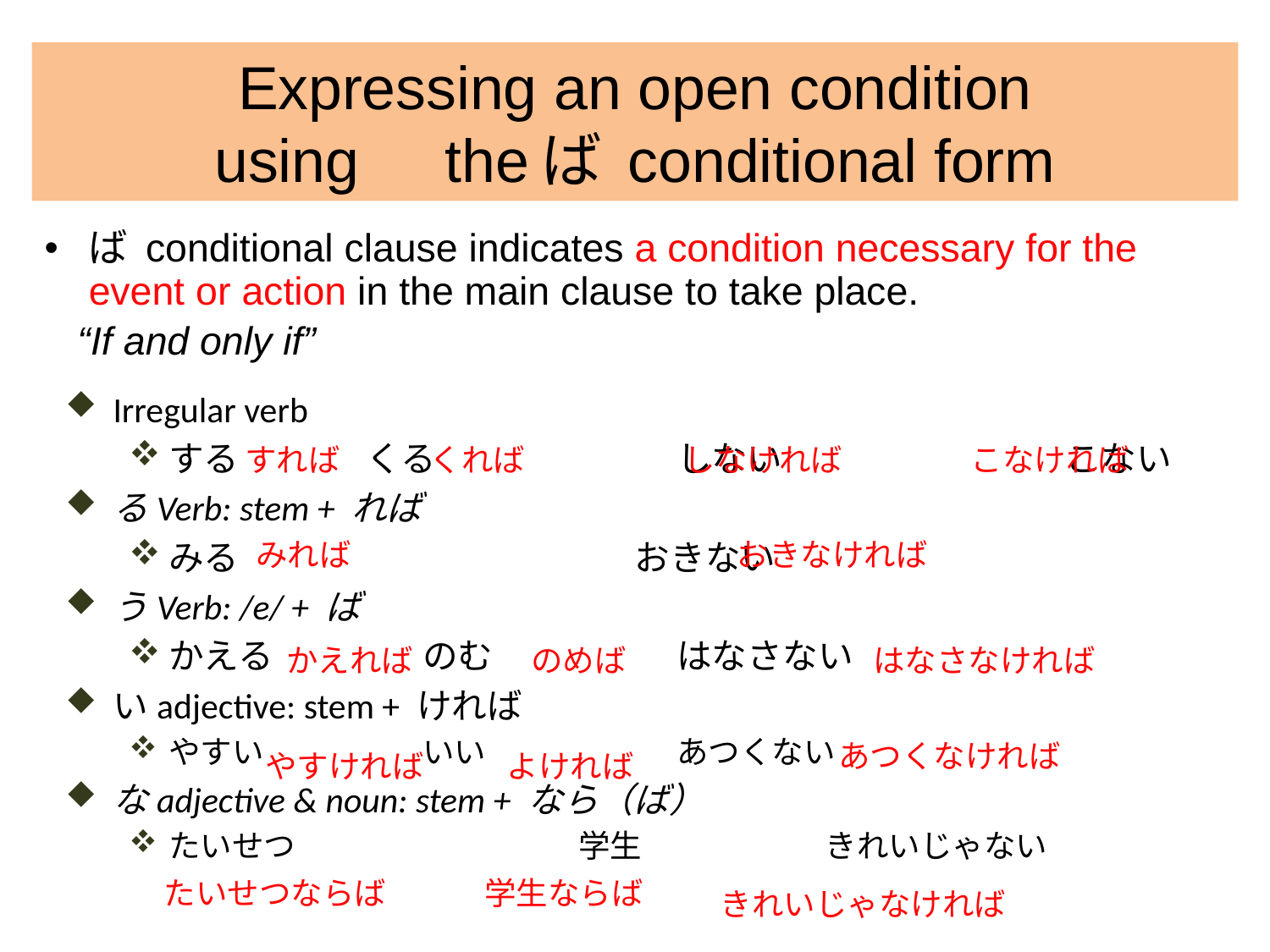

# Expressing an open condition using　theば conditional form
ば conditional clause indicates a condition necessary for the event or action in the main clause to take place.
   “If and only if”
Irregular verb
する	　　くる		しない　　　　　　　　こない
るVerb: stem + れば
みる		　　　　　　おきない
うVerb: /e/ + ば
かえる		のむ		はなさない
いadjective: stem + ければ
やすい		いい		あつくない
なadjective & noun: stem + なら（ば）
たいせつ		    学生		   きれいじゃない
すれば
くれば
しなければ
こなければ
みれば
おきなければ
かえれば
のめば
はなさなければ
あつくなければ
やすければ
よければ
たいせつならば
学生ならば
きれいじゃなければ